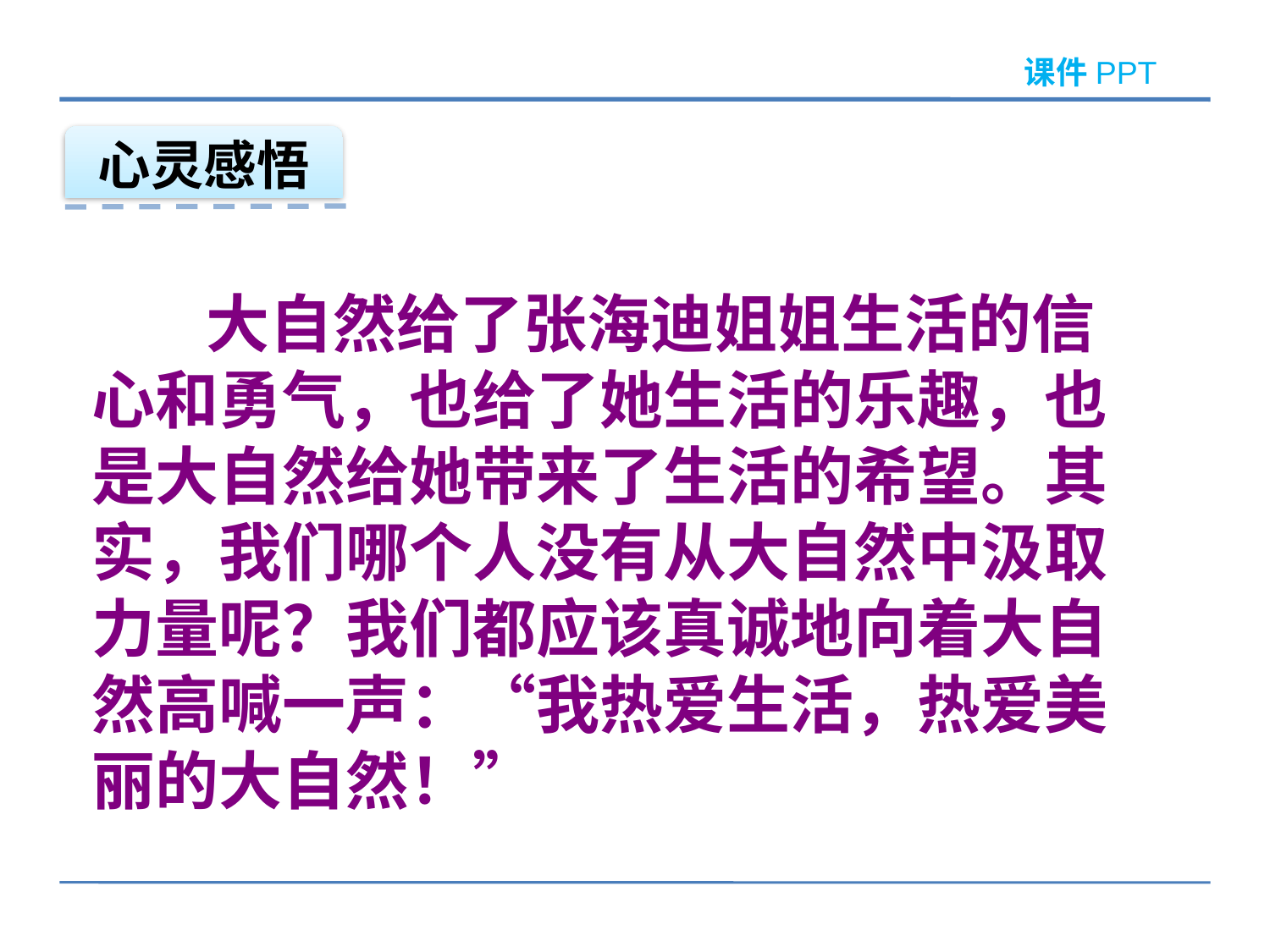

课件PPT
心灵感悟
# 大自然给了张海迪姐姐生活的信心和勇气，也给了她生活的乐趣，也是大自然给她带来了生活的希望。其实，我们哪个人没有从大自然中汲取力量呢？我们都应该真诚地向着大自然高喊一声：“我热爱生活，热爱美丽的大自然！”